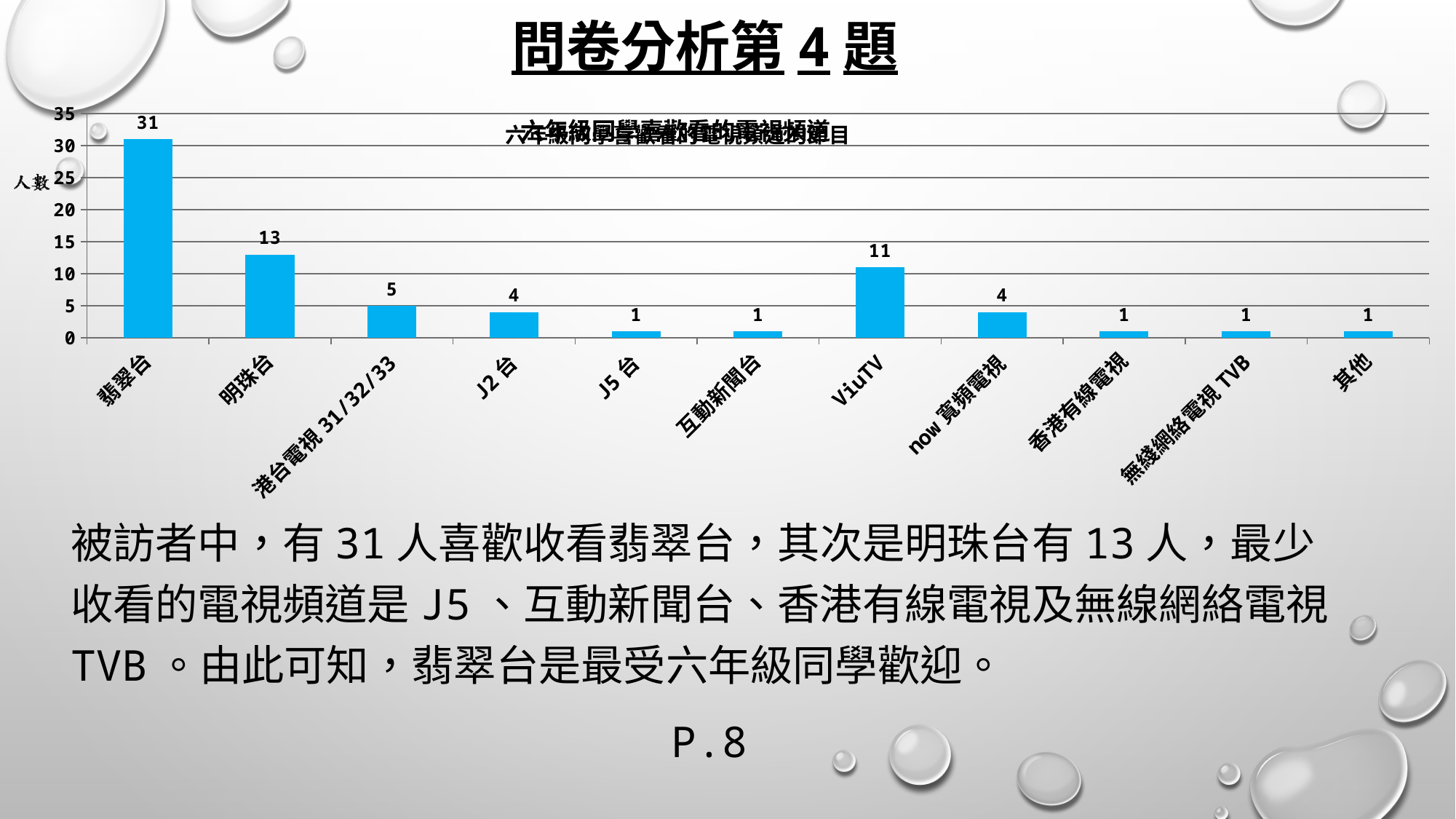

# 問卷分析第4題

### Chart: 六年級同學喜歡看的電視頻道

| Category |  |
|---|---|
| 翡翠台 | 31.0 |
| 明珠台 | 13.0 |
| 港台電視31/32/33 | 5.0 |
| J2台 | 4.0 |
| J5台 | 1.0 |
| 互動新聞台 | 1.0 |
| ViuTV | 11.0 |
| now寬頻電視 | 4.0 |
| 香港有線電視 | 1.0 |
| 無綫網絡電視TVB | 1.0 |
| 其他 | 1.0 |

### Chart: 六年級同學喜歡看的電視頻道的節目

| Category |
|---|
被訪者中，有31人喜歡收看翡翠台，其次是明珠台有13人，最少收看的電視頻道是J5、互動新聞台、香港有線電視及無線網絡電視TVB。由此可知，翡翠台是最受六年級同學歡迎。
P.8